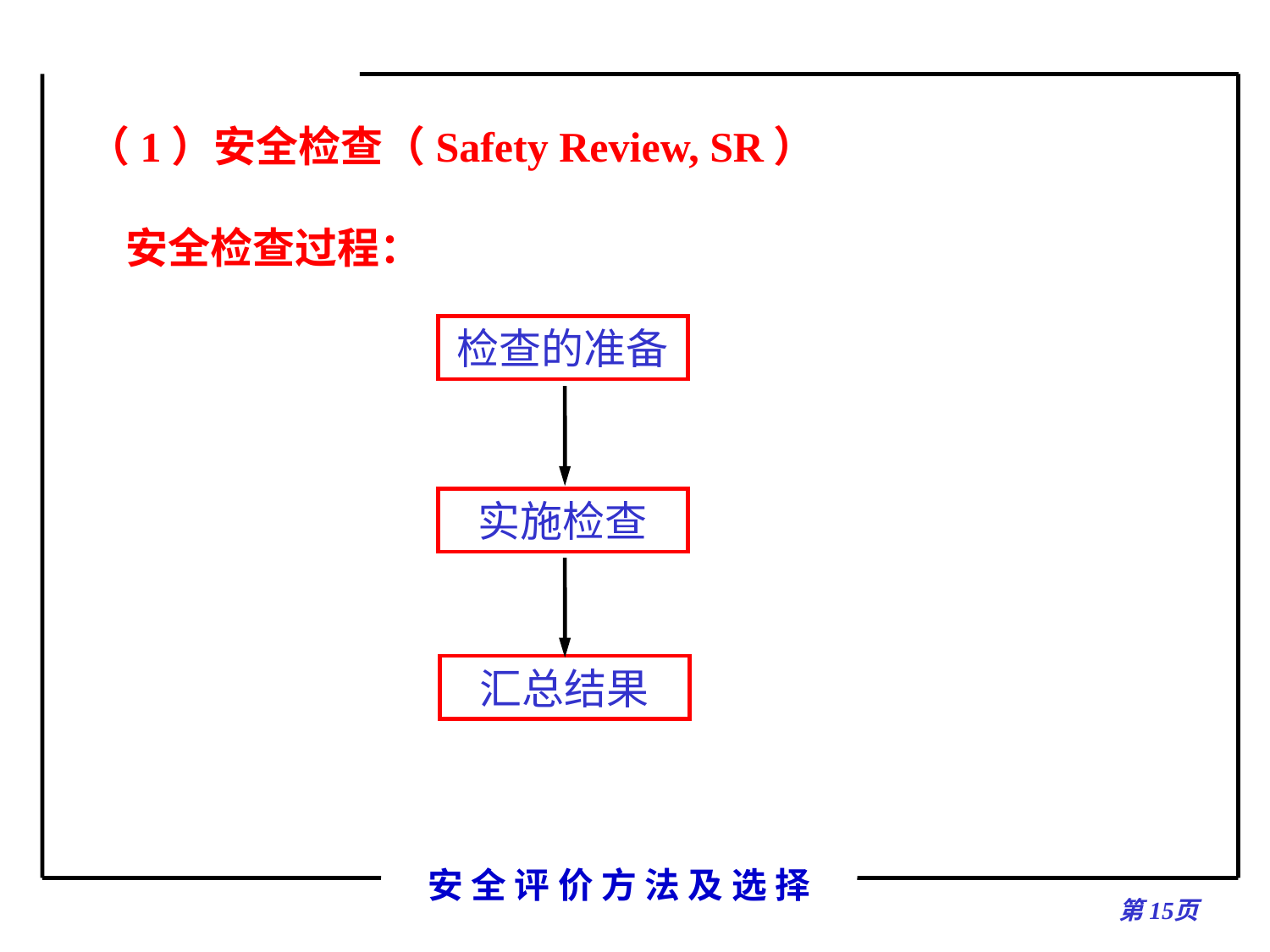

（1）安全检查（Safety Review, SR）
    安全检查过程：
检查的准备

实施检查

汇总结果
第15页